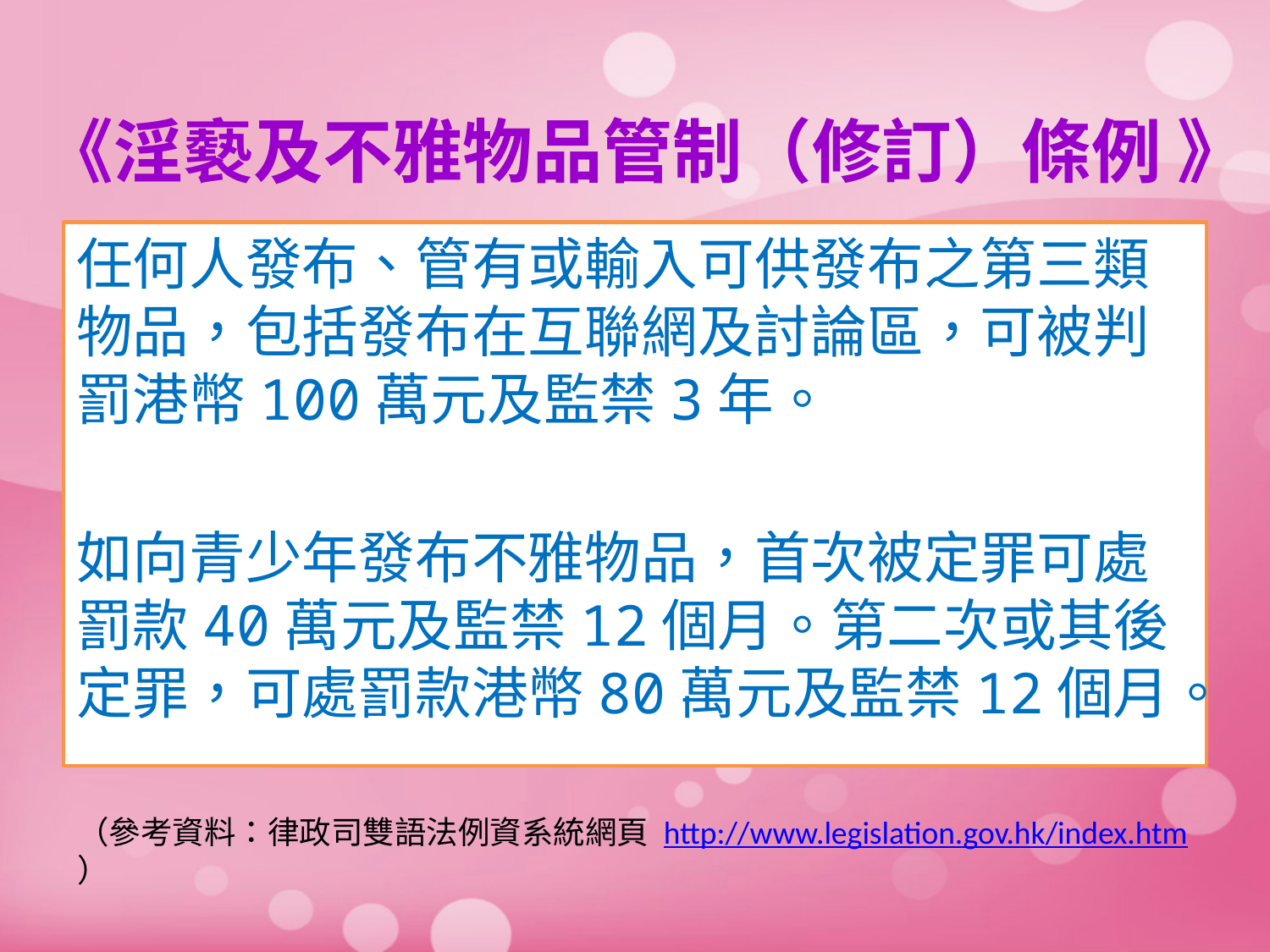

《淫褻及不雅物品管制（修訂）條例 》
任何人發布、管有或輸入可供發布之第三類物品，包括發布在互聯網及討論區，可被判罰港幣100萬元及監禁3年。

如向青少年發布不雅物品，首次被定罪可處罰款40萬元及監禁12個月。第二次或其後定罪，可處罰款港幣80萬元及監禁12個月。
（參考資料：律政司雙語法例資系統網頁 http://www.legislation.gov.hk/index.htm）